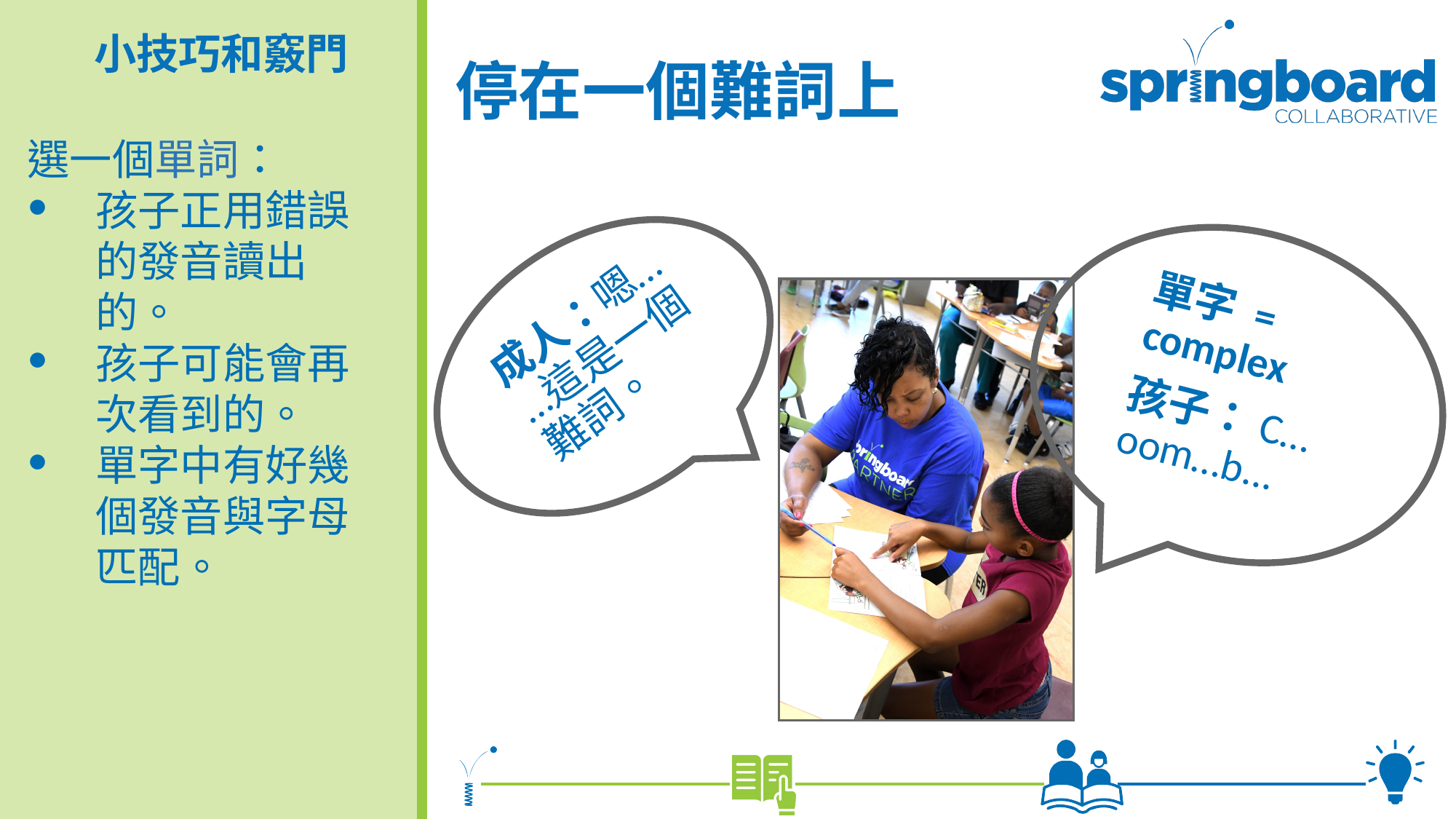

# 停在一個難詞上
小技巧和竅門
選一個單詞：
孩子正用錯誤的發音讀出的。
孩子可能會再次看到的。
單字中有好幾個發音與字母匹配。

成人：嗯……這是一個難詞。

單字 = complex
孩子：C…oom…b...